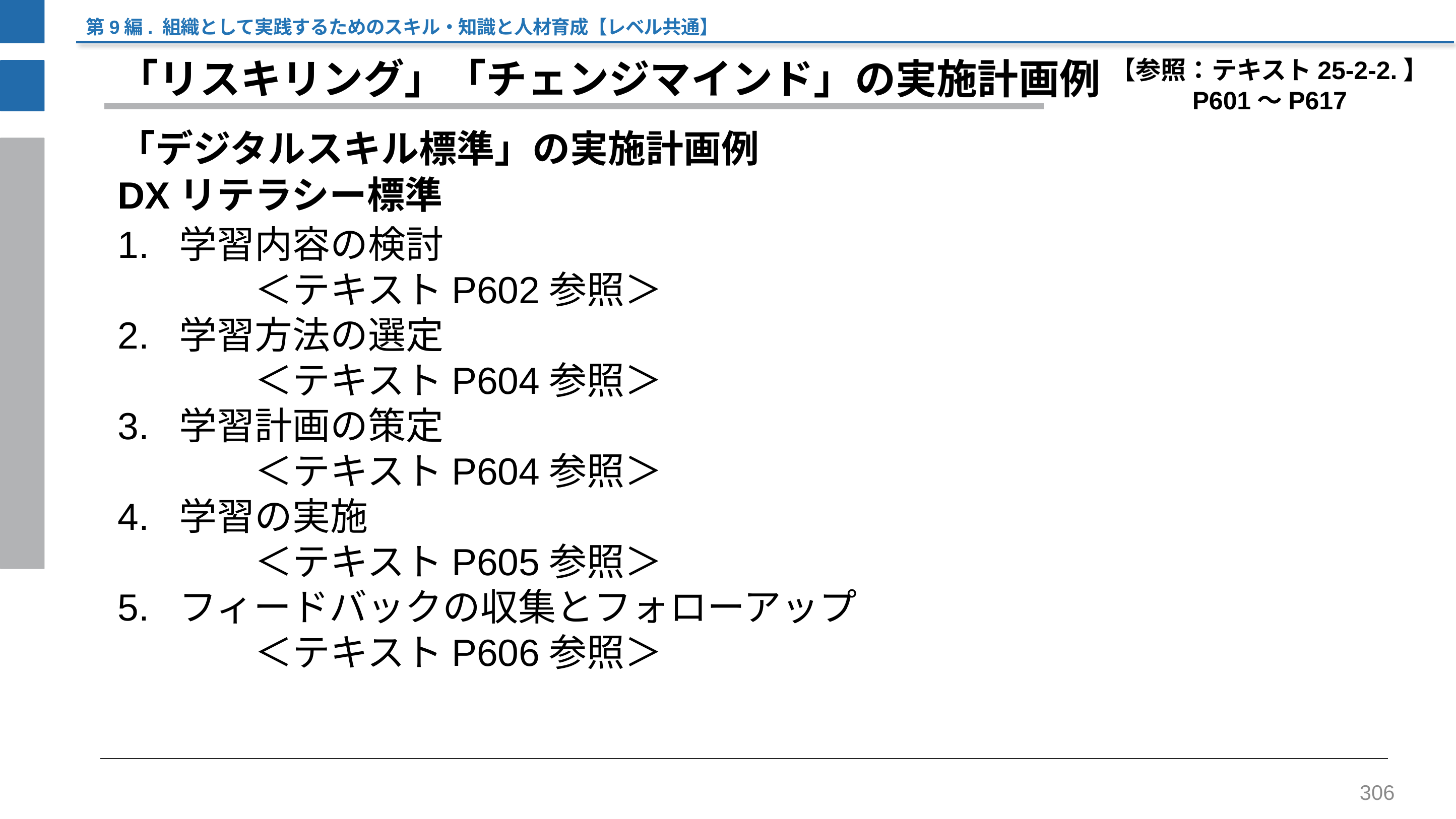

第9編. 組織として実践するためのスキル・知識と人材育成【レベル共通】
【参照：テキスト25-2-2.】
P601～P617
「リスキリング」「チェンジマインド」の実施計画例

「デジタルスキル標準」の実施計画例
DXリテラシー標準
学習内容の検討
　　＜テキストP602参照＞
学習方法の選定
　　＜テキストP604参照＞
学習計画の策定
　　＜テキストP604参照＞
学習の実施
　　＜テキストP605参照＞
フィードバックの収集とフォローアップ
　　＜テキストP606参照＞

306